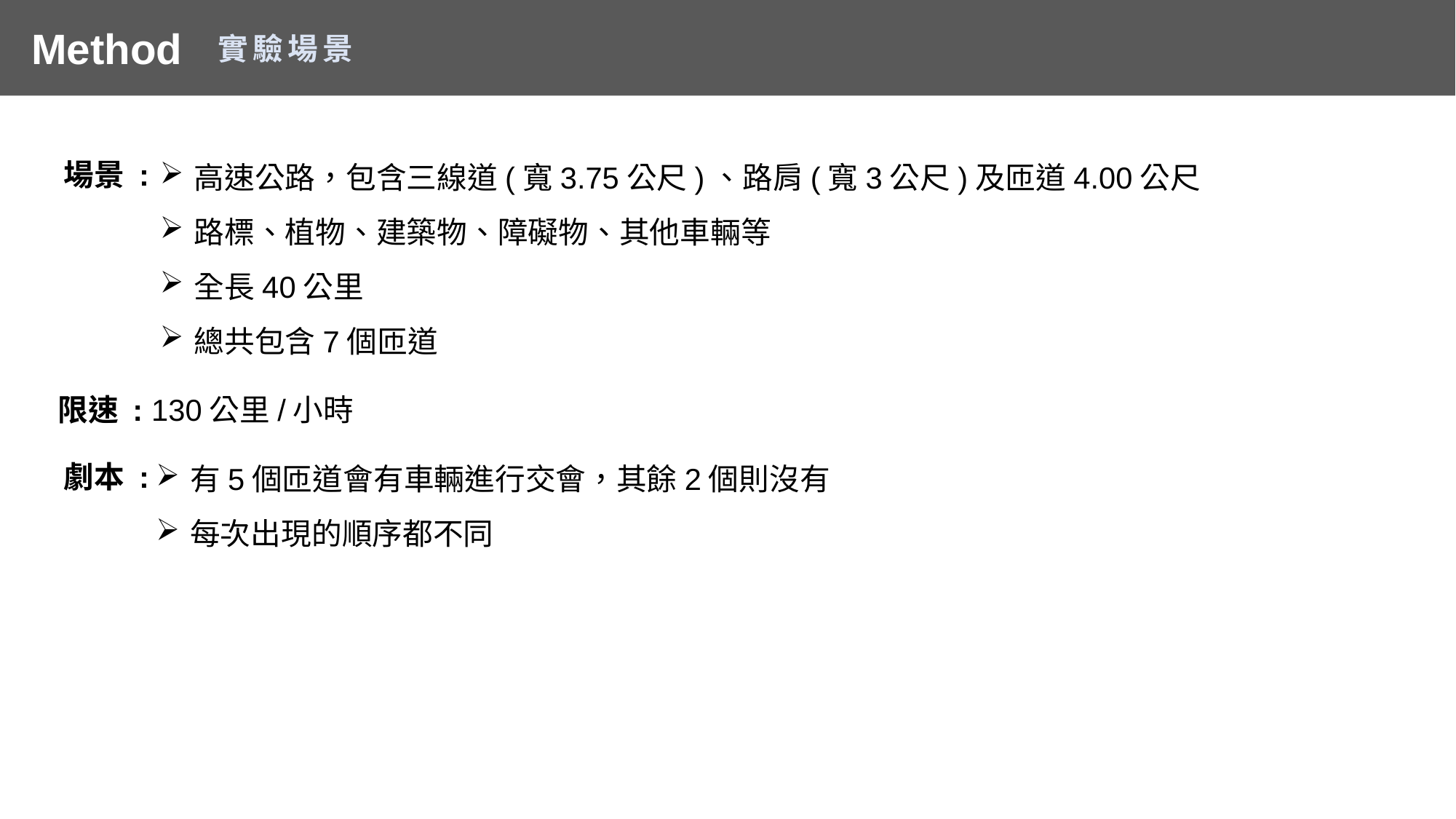

Method
實驗場景
場景 :
高速公路，包含三線道(寬3.75公尺)、路肩(寬3公尺)及匝道4.00公尺
路標、植物、建築物、障礙物、其他車輛等
全長40公里
總共包含7個匝道
限速 : 130公里/小時
劇本 :
有5個匝道會有車輛進行交會，其餘2個則沒有
每次出現的順序都不同